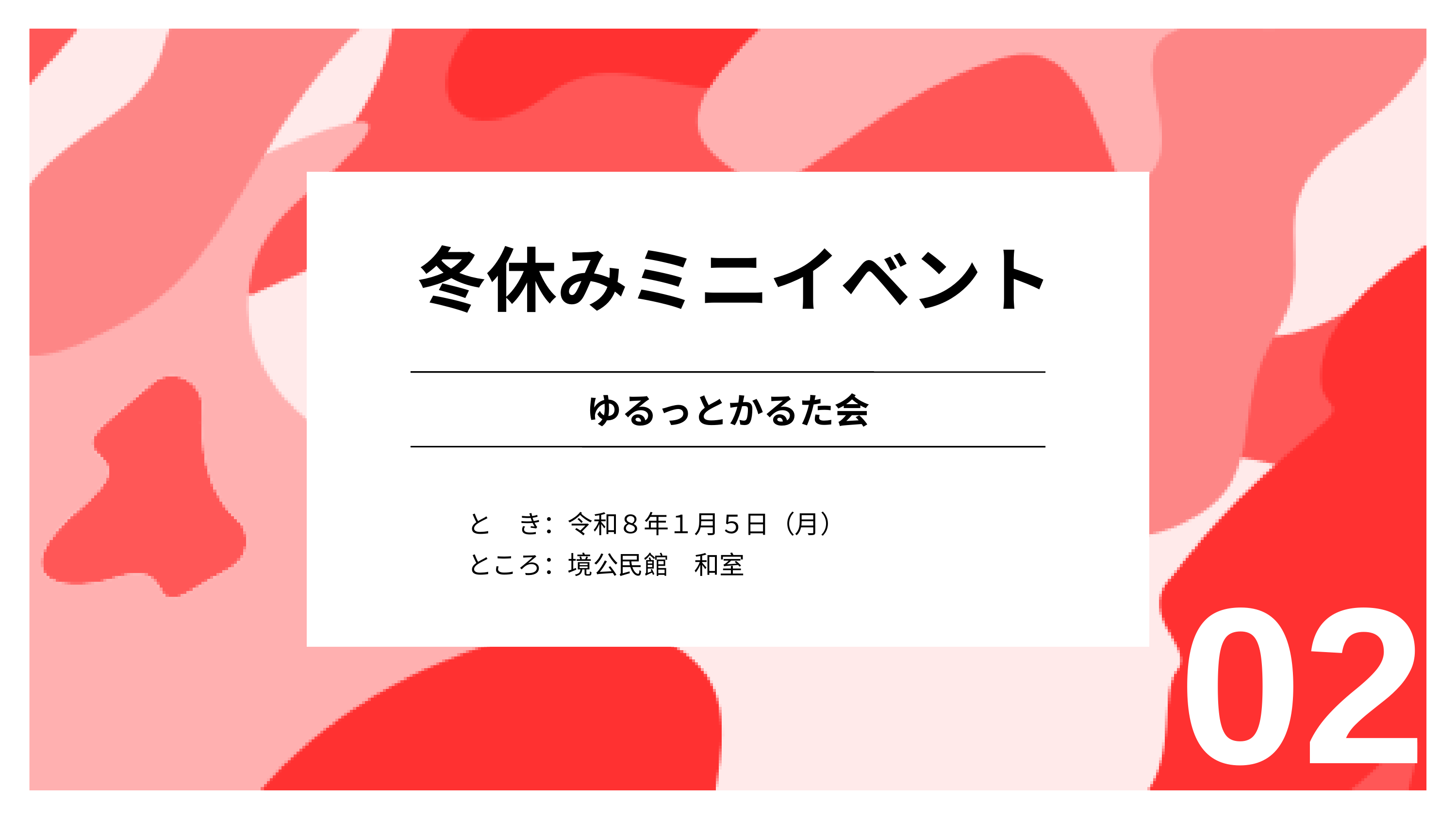

冬休みミニイベント

ゆるっとかるた会

と　き：令和８年１月５日（月）
ところ：境公民館　和室
02